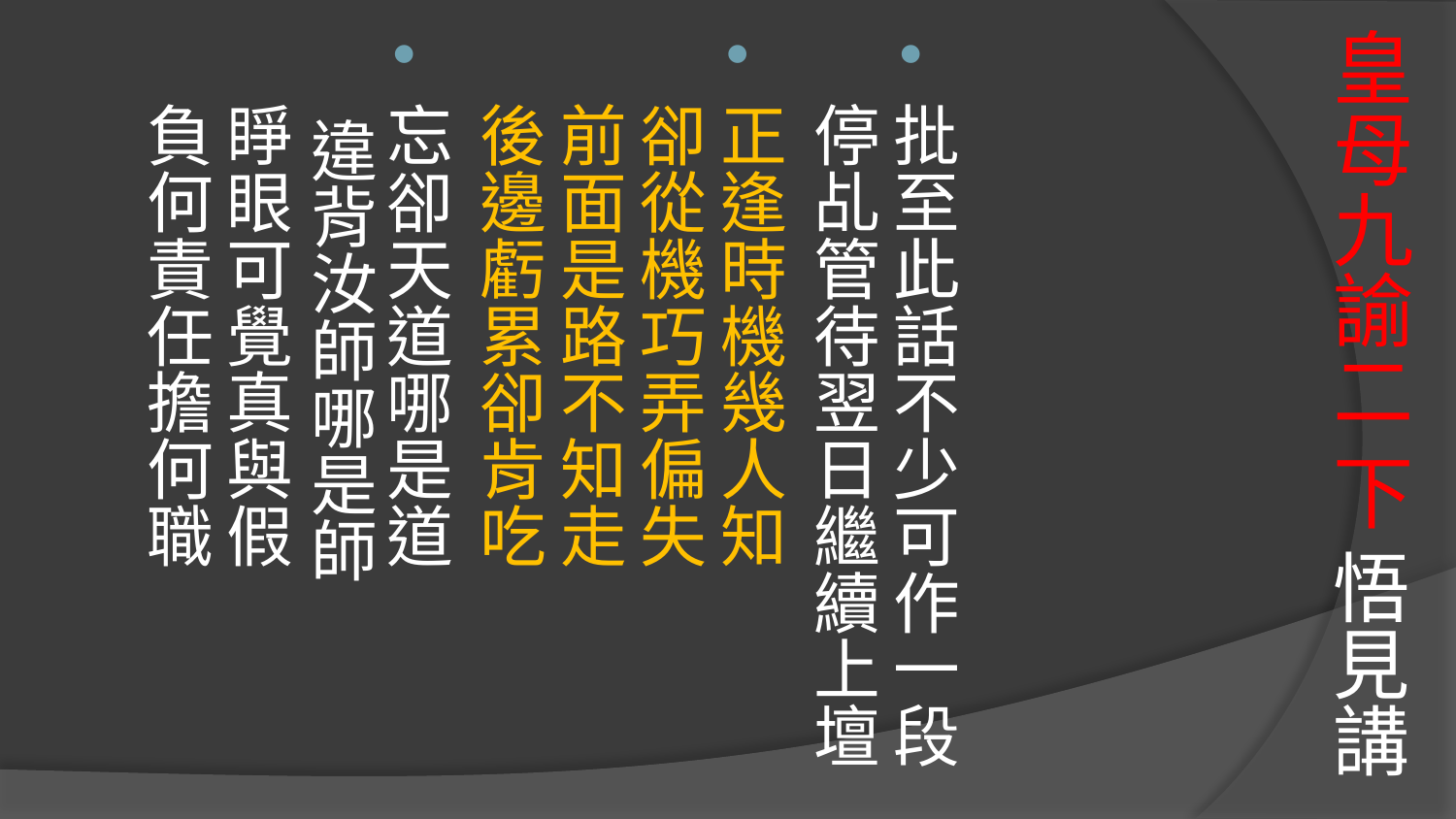

# 皇母九諭二 下 悟見講
批至此話不少可作一段停乩管待翌日繼續上壇
正逢時機幾人知               卻從機巧弄偏失
前面是路不知走            後邊虧累卻肯吃
忘卻天道哪是道                違背汝師哪是師
睜眼可覺真與假               負何責任擔何職